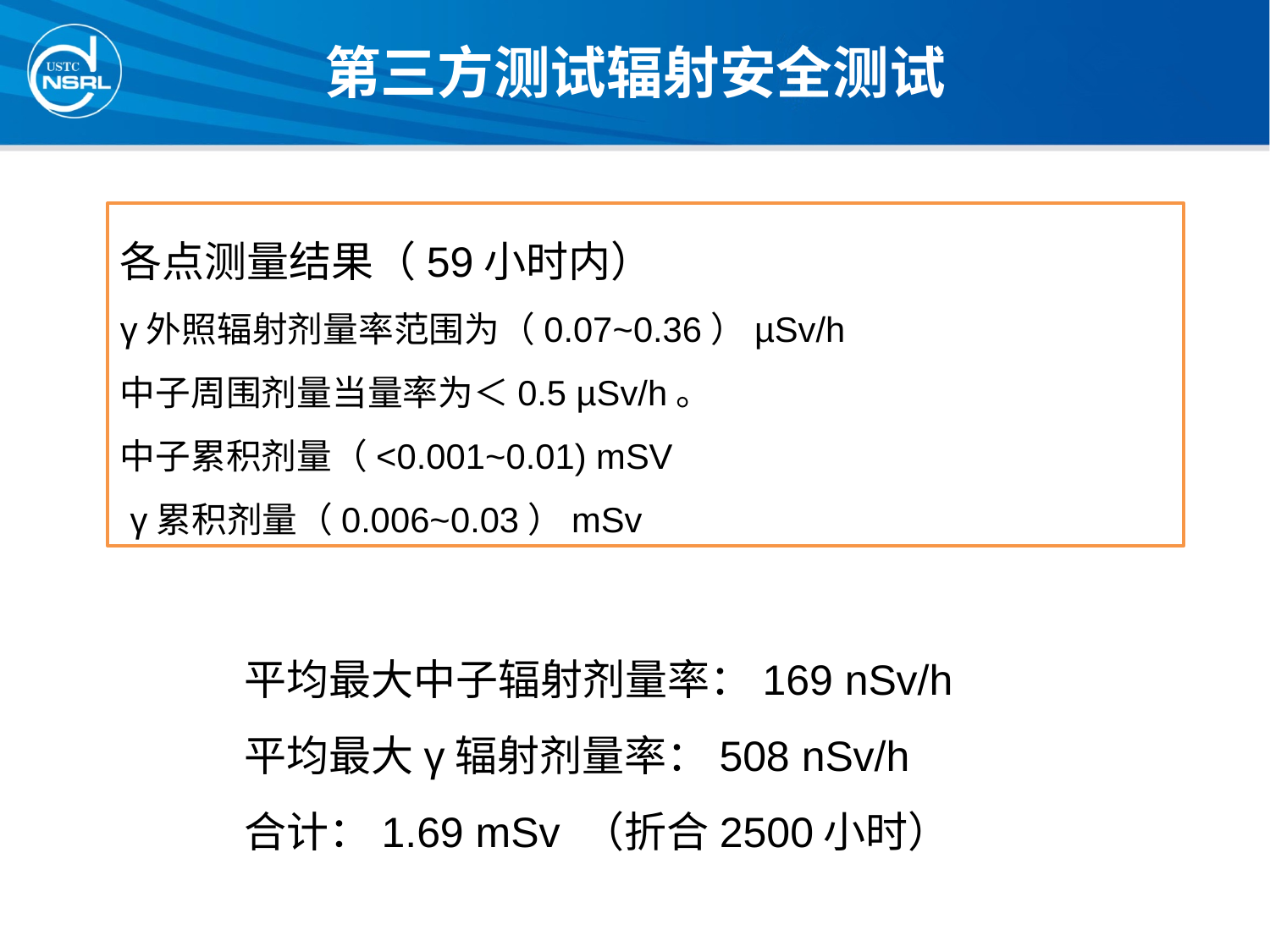

# 第三方测试辐射安全测试
各点测量结果（59小时内）
γ外照辐射剂量率范围为（0.07~0.36）µSv/h
中子周围剂量当量率为＜0.5 µSv/h。
中子累积剂量（<0.001~0.01) mSV
 γ累积剂量（0.006~0.03）mSv
平均最大中子辐射剂量率：169 nSv/h
平均最大γ辐射剂量率：508 nSv/h
合计：1.69 mSv （折合2500小时）